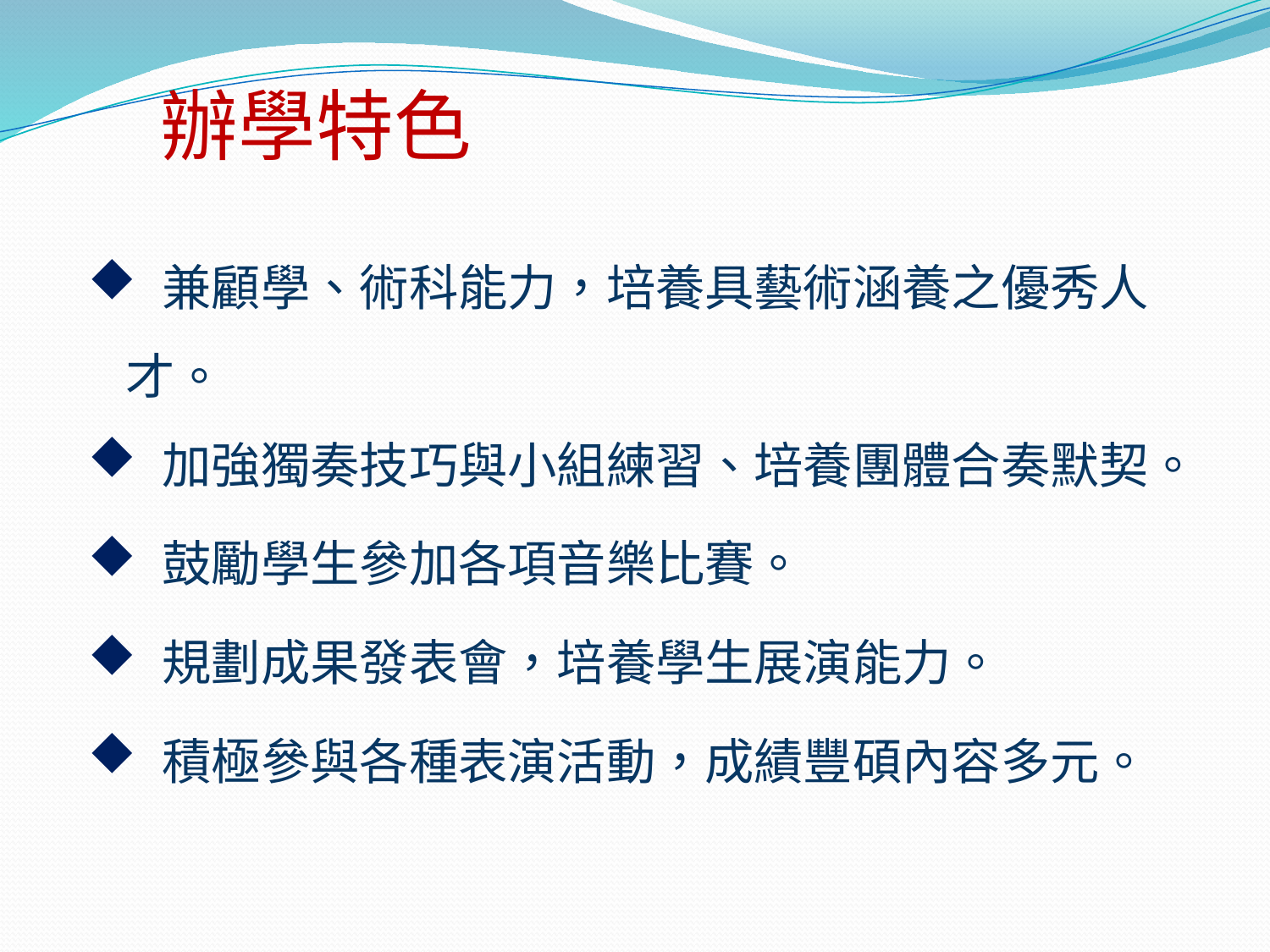

# 辦學特色
 兼顧學、術科能力，培養具藝術涵養之優秀人才。
 加強獨奏技巧與小組練習、培養團體合奏默契。
 鼓勵學生參加各項音樂比賽。
 規劃成果發表會，培養學生展演能力。
 積極參與各種表演活動，成績豐碩內容多元。